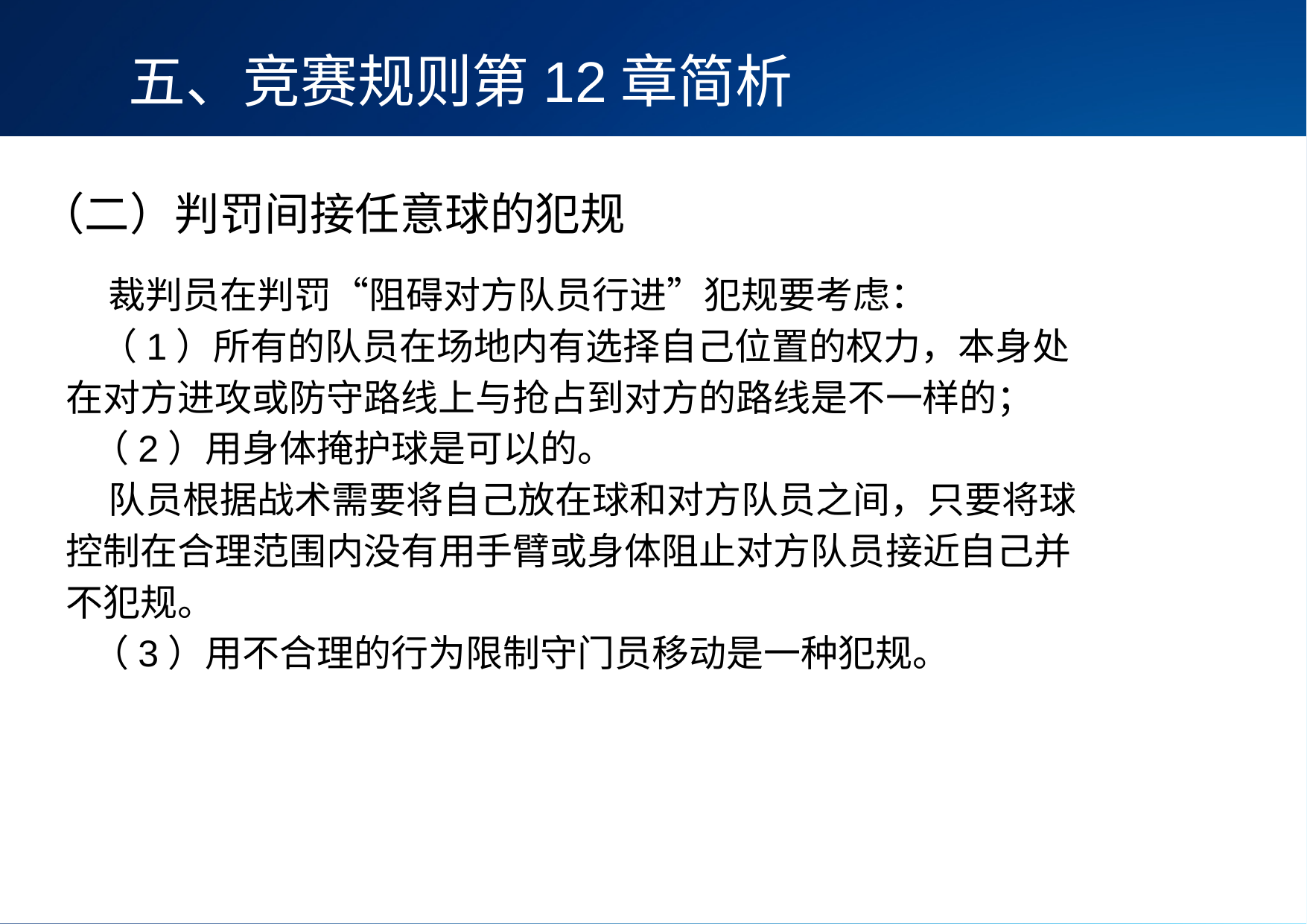

五、竞赛规则第12章简析

（二）判罚间接任意球的犯规
    裁判员在判罚“阻碍对方队员行进”犯规要考虑：
   （1）所有的队员在场地内有选择自己位置的权力，本身处在对方进攻或防守路线上与抢占到对方的路线是不一样的；
  （2）用身体掩护球是可以的。
    队员根据战术需要将自己放在球和对方队员之间，只要将球控制在合理范围内没有用手臂或身体阻止对方队员接近自己并不犯规。
  （3）用不合理的行为限制守门员移动是一种犯规。